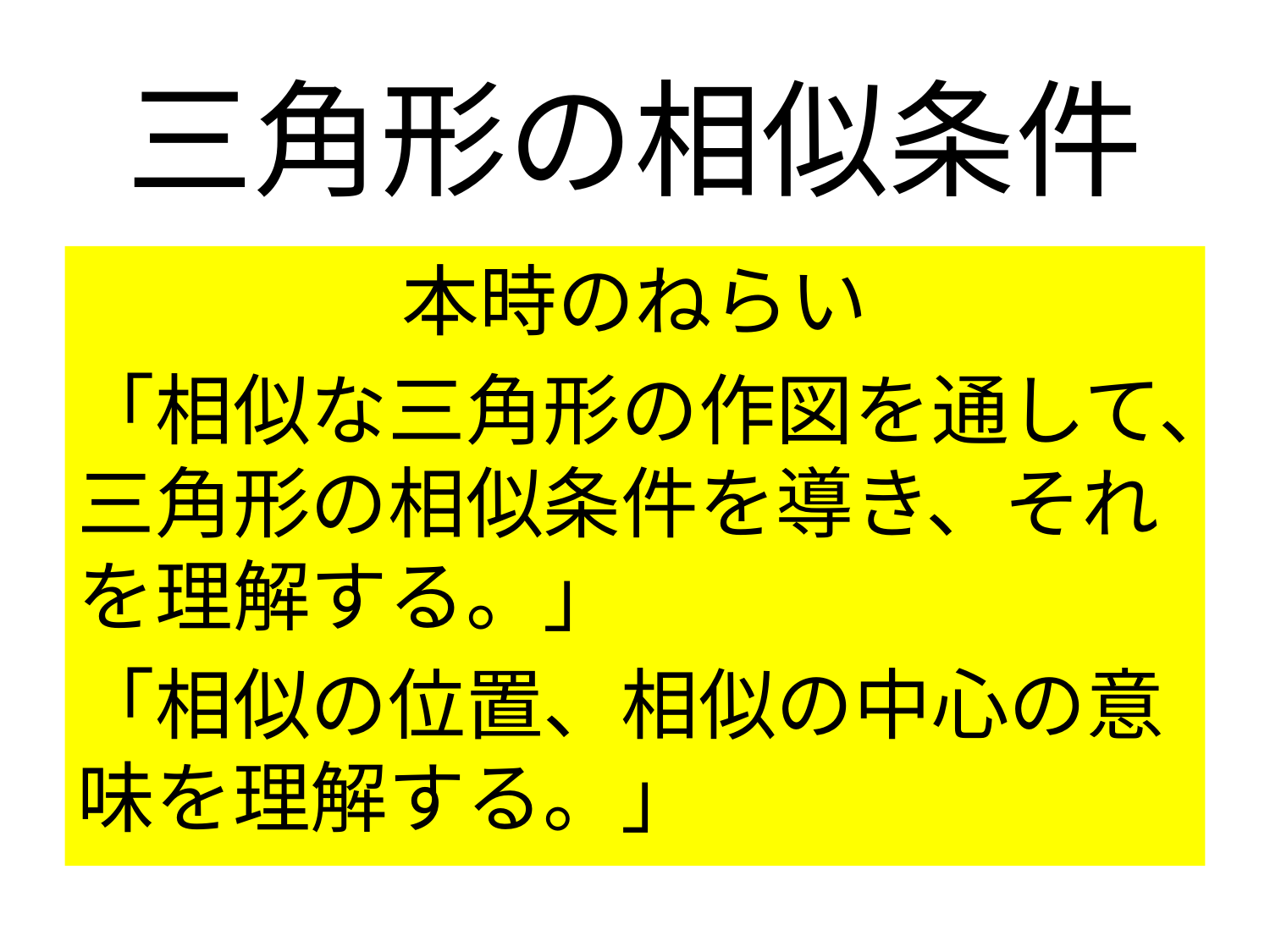

# 三角形の相似条件
本時のねらい
「相似な三角形の作図を通して、三角形の相似条件を導き、それを理解する。」
「相似の位置、相似の中心の意味を理解する。」